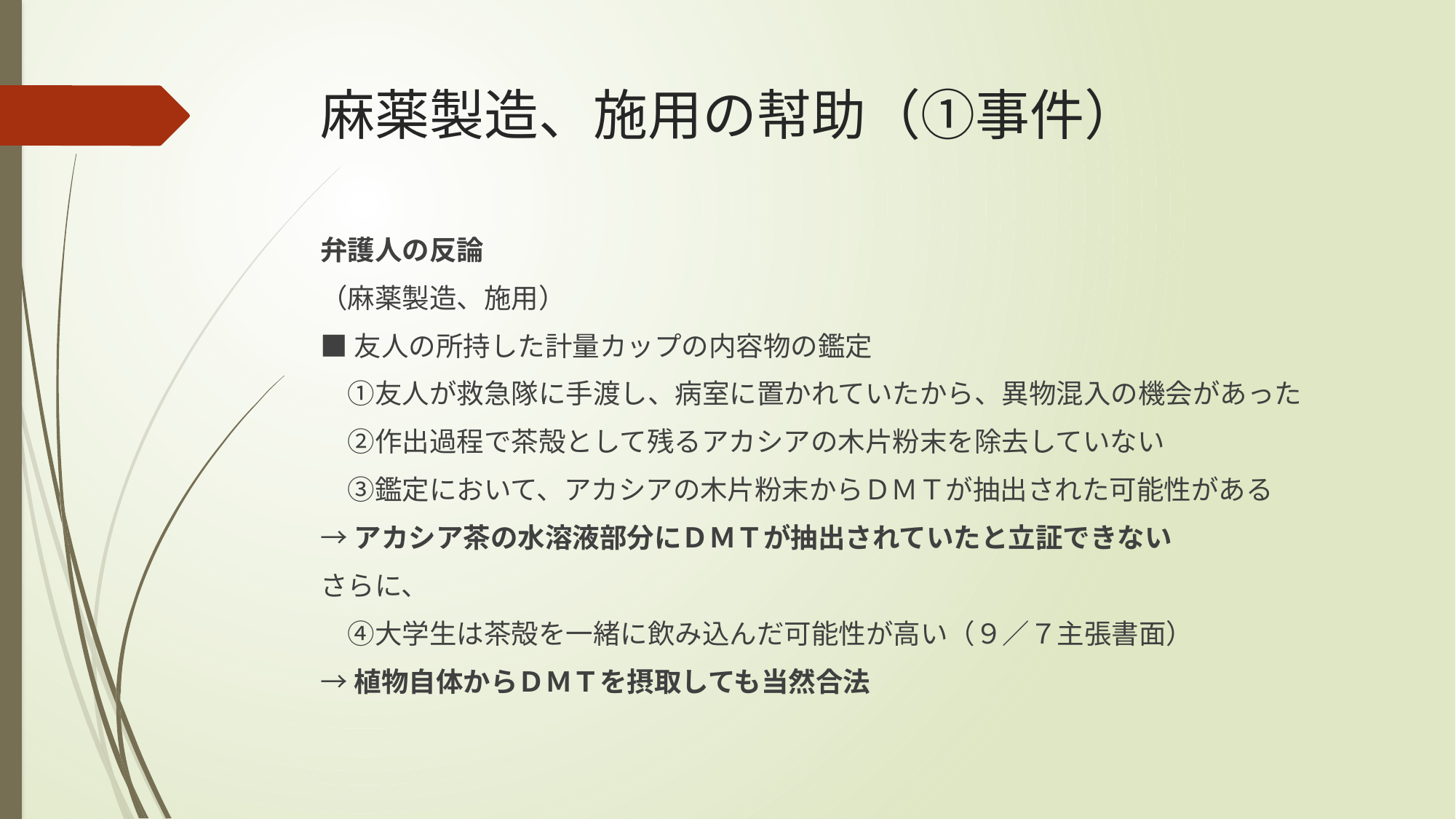

# 麻薬製造、施用の幇助（①事件）
弁護人の反論
（麻薬製造、施用）
■友人の所持した計量カップの内容物の鑑定
　①友人が救急隊に手渡し、病室に置かれていたから、異物混入の機会があった
　②作出過程で茶殻として残るアカシアの木片粉末を除去していない
　③鑑定において、アカシアの木片粉末からＤＭＴが抽出された可能性がある
→アカシア茶の水溶液部分にＤＭＴが抽出されていたと立証できない
さらに、
　④大学生は茶殻を一緒に飲み込んだ可能性が高い（９／７主張書面）
→植物自体からＤＭＴを摂取しても当然合法